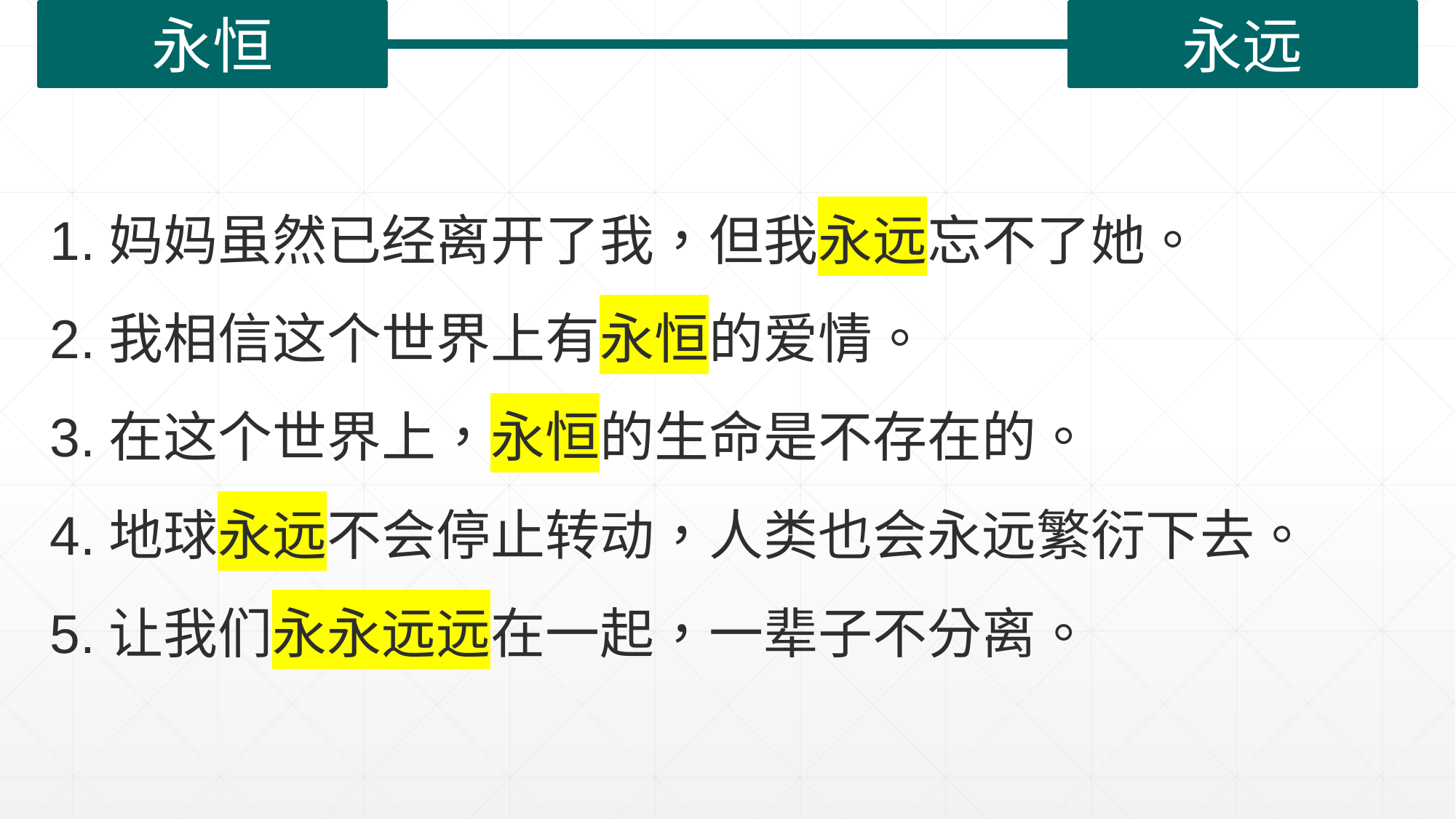

永恒
永远
|  |
| --- |
1.妈妈虽然已经离开了我，但我永远忘不了她。
2.我相信这个世界上有永恒的爱情。
3.在这个世界上，永恒的生命是不存在的。
4.地球永远不会停止转动，人类也会永远繁衍下去。
5.让我们永永远远在一起，一辈子不分离。